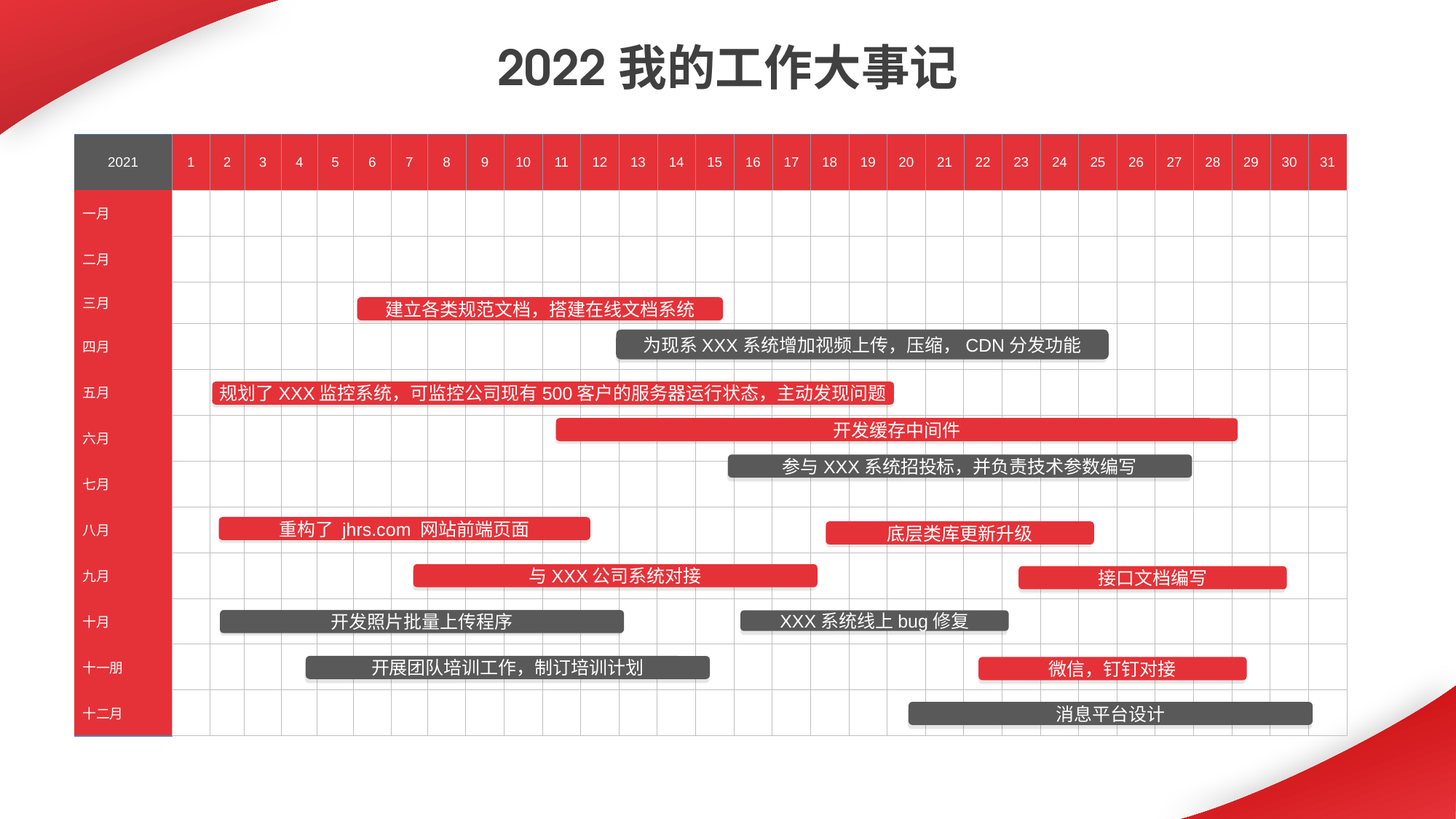

2022我的工作大事记
| 2021 | 1 | 2 | 3 | 4 | 5 | 6 | 7 | 8 | 9 | 10 | 11 | 12 | 13 | 14 | 15 | 16 | 17 | 18 | 19 | 20 | 21 | 22 | 23 | 24 | 25 | 26 | 27 | 28 | 29 | 30 | 31 |
| --- | --- | --- | --- | --- | --- | --- | --- | --- | --- | --- | --- | --- | --- | --- | --- | --- | --- | --- | --- | --- | --- | --- | --- | --- | --- | --- | --- | --- | --- | --- | --- |
| 一月 |  |  |  |  |  |  |  |  |  |  |  |  |  |  |  |  |  |  |  |  |  |  |  |  |  |  |  |  |  |  |  |
| 二月 |  |  |  |  |  |  |  |  |  |  |  |  |  |  |  |  |  |  |  |  |  |  |  |  |  |  |  |  |  |  |  |
| 三月 |  |  |  |  |  |  |  |  |  |  |  |  |  |  |  |  |  |  |  |  |  |  |  |  |  |  |  |  |  |  |  |
| 四月 |  |  |  |  |  |  |  |  |  |  |  |  |  |  |  |  |  |  |  |  |  |  |  |  |  |  |  |  |  |  |  |
| 五月 |  |  |  |  |  |  |  |  |  |  |  |  |  |  |  |  |  |  |  |  |  |  |  |  |  |  |  |  |  |  |  |
| 六月 |  |  |  |  |  |  |  |  |  |  |  |  |  |  |  |  |  |  |  |  |  |  |  |  |  |  |  |  |  |  |  |
| 七月 |  |  |  |  |  |  |  |  |  |  |  |  |  |  |  |  |  |  |  |  |  |  |  |  |  |  |  |  |  |  |  |
| 八月 |  |  |  |  |  |  |  |  |  |  |  |  |  |  |  |  |  |  |  |  |  |  |  |  |  |  |  |  |  |  |  |
| 九月 |  |  |  |  |  |  |  |  |  |  |  |  |  |  |  |  |  |  |  |  |  |  |  |  |  |  |  |  |  |  |  |
| 十月 |  |  |  |  |  |  |  |  |  |  |  |  |  |  |  |  |  |  |  |  |  |  |  |  |  |  |  |  |  |  |  |
| 十一朋 |  |  |  |  |  |  |  |  |  |  |  |  |  |  |  |  |  |  |  |  |  |  |  |  |  |  |  |  |  |  |  |
| 十二月 |  |  |  |  |  |  |  |  |  |  |  |  |  |  |  |  |  |  |  |  |  |  |  |  |  |  |  |  |  |  |  |
建立各类规范文档，搭建在线文档系统
为现系XXX系统增加视频上传，压缩，CDN分发功能
规划了XXX监控系统，可监控公司现有500客户的服务器运行状态，主动发现问题
开发缓存中间件
参与XXX系统招投标，并负责技术参数编写
重构了 jhrs.com 网站前端页面
底层类库更新升级
与XXX公司系统对接
接口文档编写
开发照片批量上传程序
XXX系统线上bug修复
开展团队培训工作，制订培训计划
微信，钉钉对接
消息平台设计